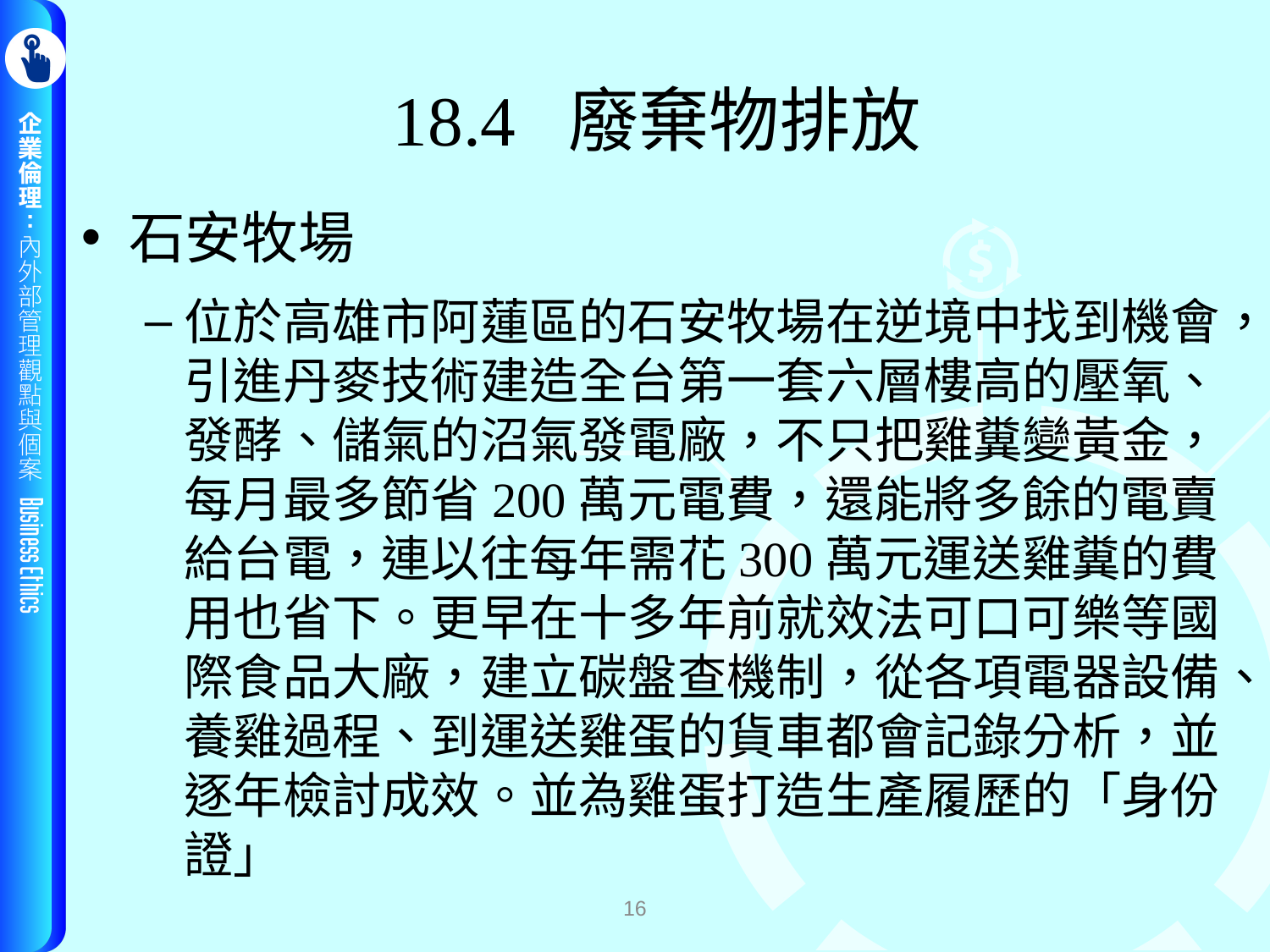

# 18.4  廢棄物排放
石安牧場
位於高雄市阿蓮區的石安牧場在逆境中找到機會，引進丹麥技術建造全台第一套六層樓高的壓氧、發酵、儲氣的沼氣發電廠，不只把雞糞變黃金，每月最多節省200萬元電費，還能將多餘的電賣給台電，連以往每年需花300萬元運送雞糞的費用也省下。更早在十多年前就效法可口可樂等國際食品大廠，建立碳盤查機制，從各項電器設備、養雞過程、到運送雞蛋的貨車都會記錄分析，並逐年檢討成效。並為雞蛋打造生產履歷的「身份證」
16